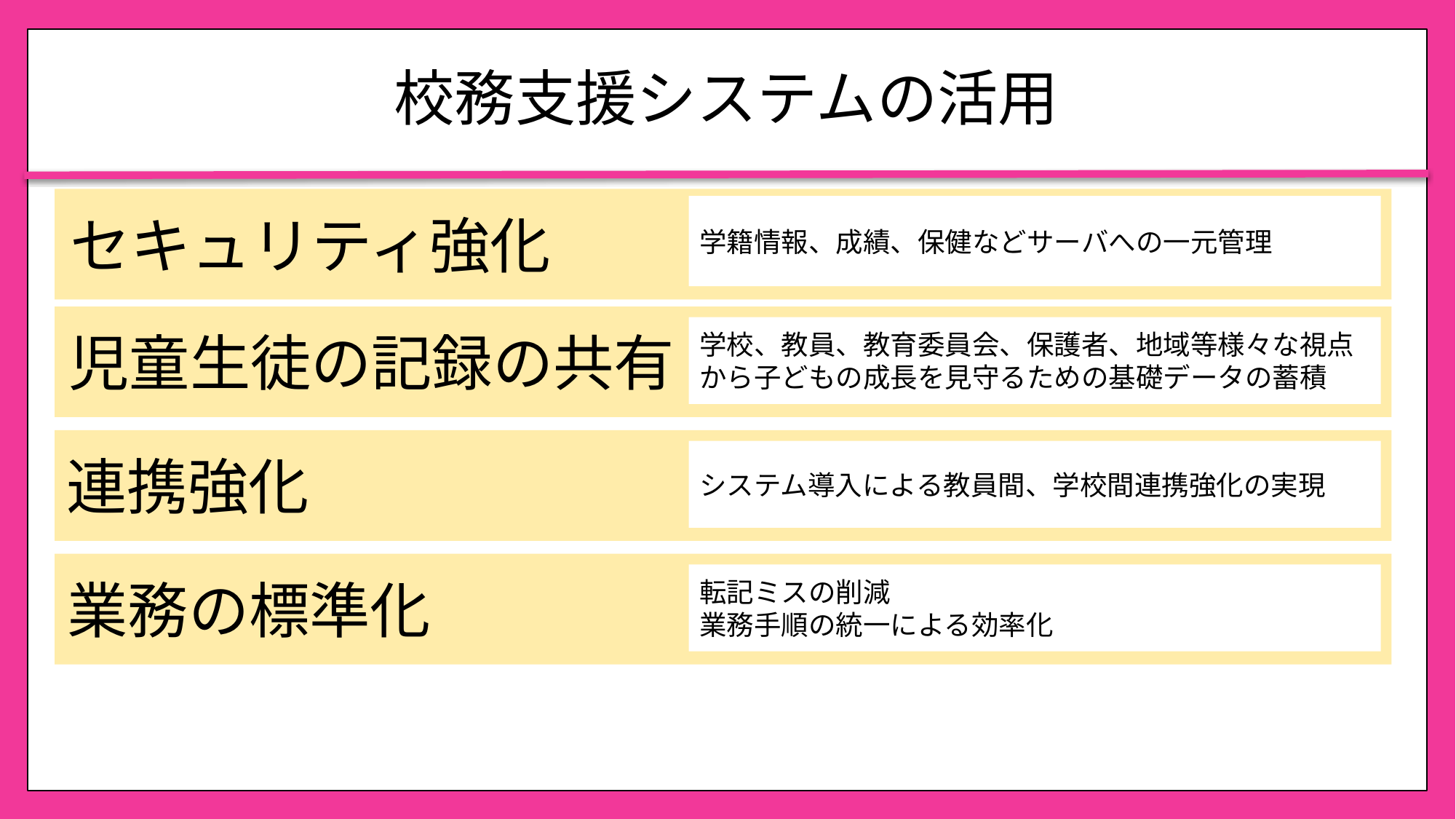

# 校務支援システムの活用

学籍情報、成績、保健などサーバへの一元管理
セキュリティ強化

学校、教員、教育委員会、保護者、地域等様々な視点から子どもの成長を見守るための基礎データの蓄積
児童生徒の記録の共有

システム導入による教員間、学校間連携強化の実現
連携強化

転記ミスの削減
業務手順の統一による効率化
業務の標準化